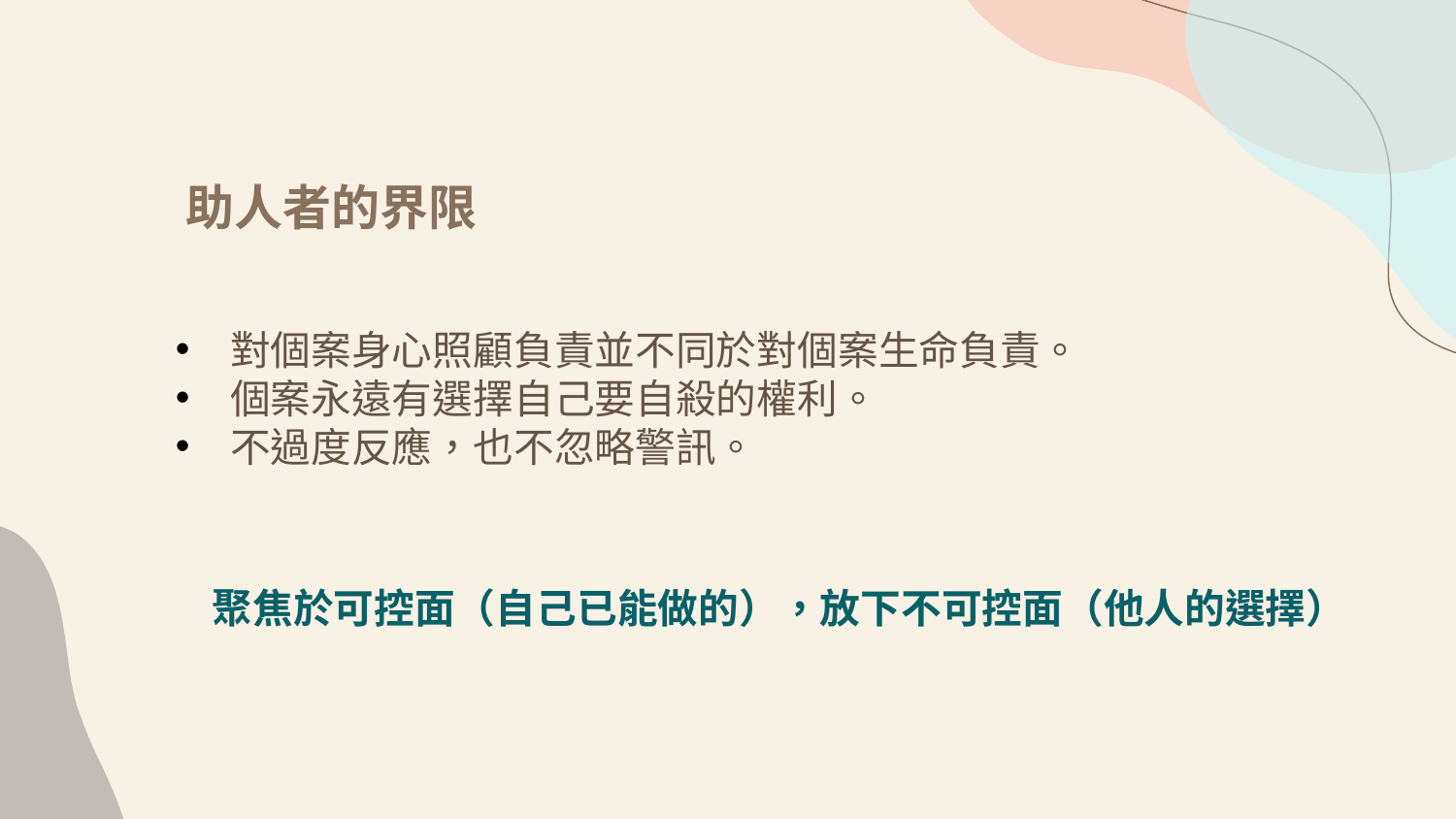

# 助人者的界限
對個案身心照顧負責並不同於對個案生命負責。
個案永遠有選擇自己要自殺的權利。
不過度反應，也不忽略警訊。

聚焦於可控面（自己已能做的），放下不可控面（他人的選擇）